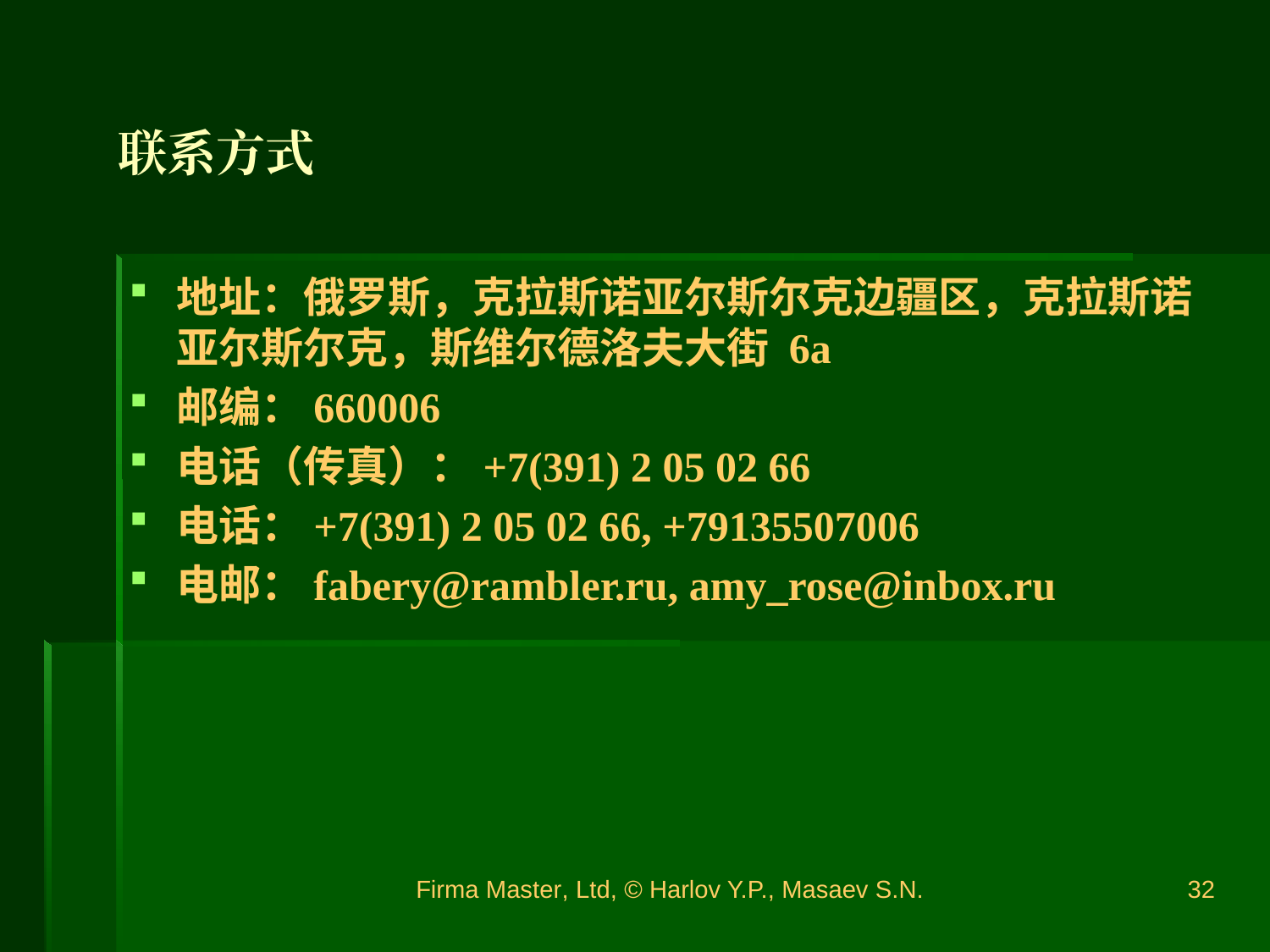

联系方式
地址：俄罗斯，克拉斯诺亚尔斯尔克边疆区，克拉斯诺亚尔斯尔克，斯维尔德洛夫大街 6a
邮编：660006
电话（传真）：+7(391) 2 05 02 66
电话：+7(391) 2 05 02 66, +79135507006
电邮：fabery@rambler.ru, amy_rose@inbox.ru

Firma Master, Ltd, © Harlov Y.P., Masaev S.N.
32